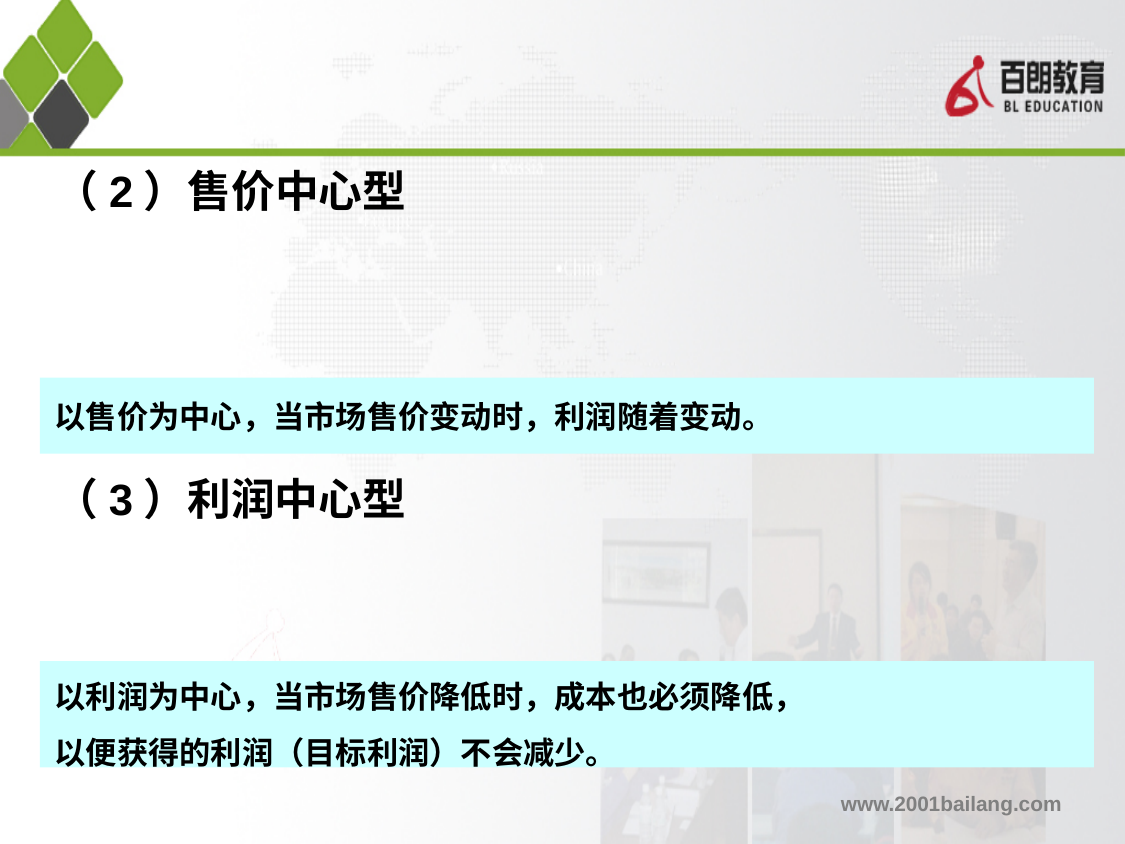

# （2）售价中心型
以售价为中心，当市场售价变动时，利润随着变动。
（3）利润中心型
以利润为中心，当市场售价降低时，成本也必须降低，
以便获得的利润（目标利润）不会减少。